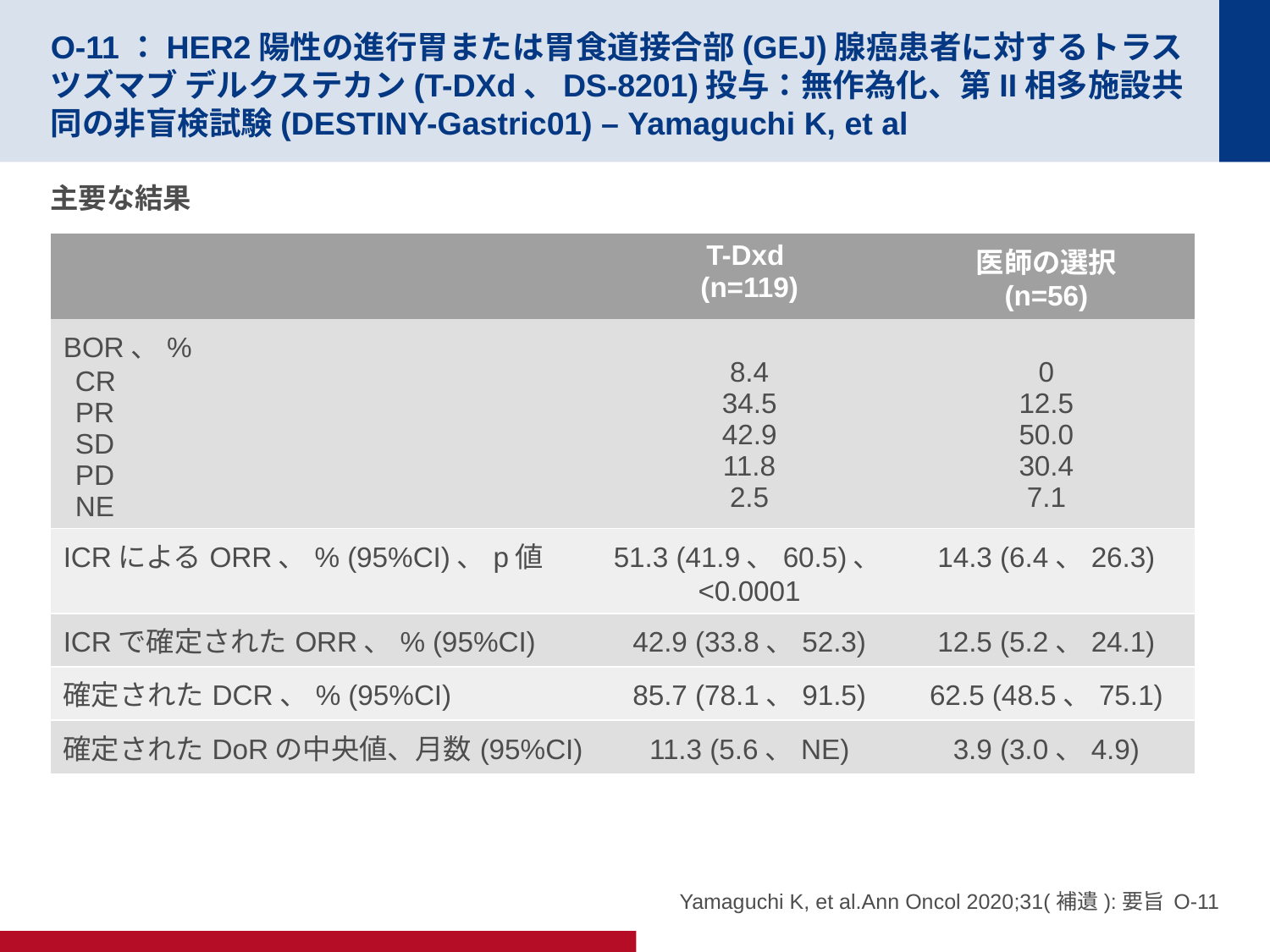

# O-11：HER2陽性の進行胃または胃食道接合部(GEJ)腺癌患者に対するトラスツズマブ デルクステカン(T-DXd、DS-8201)投与：無作為化、第II相多施設共同の非盲検試験(DESTINY-Gastric01) – Yamaguchi K, et al
主要な結果

|  | T-Dxd (n=119) | 医師の選択 (n=56) |
| --- | --- | --- |
| BOR、% CR PR SD PD NE | 8.4 34.5 42.9 11.8 2.5 | 0 12.5 50.0 30.4 7.1 |
| ICRによるORR、% (95%CI)、p値 | 51.3 (41.9、60.5)、<0.0001 | 14.3 (6.4、26.3) |
| ICRで確定されたORR、% (95%CI) | 42.9 (33.8、52.3) | 12.5 (5.2、24.1) |
| 確定されたDCR、% (95%CI) | 85.7 (78.1、91.5) | 62.5 (48.5、75.1) |
| 確定されたDoRの中央値、月数(95%CI) | 11.3 (5.6、NE) | 3.9 (3.0、4.9) |
Yamaguchi K, et al.Ann Oncol 2020;31(補遺):要旨 O-11